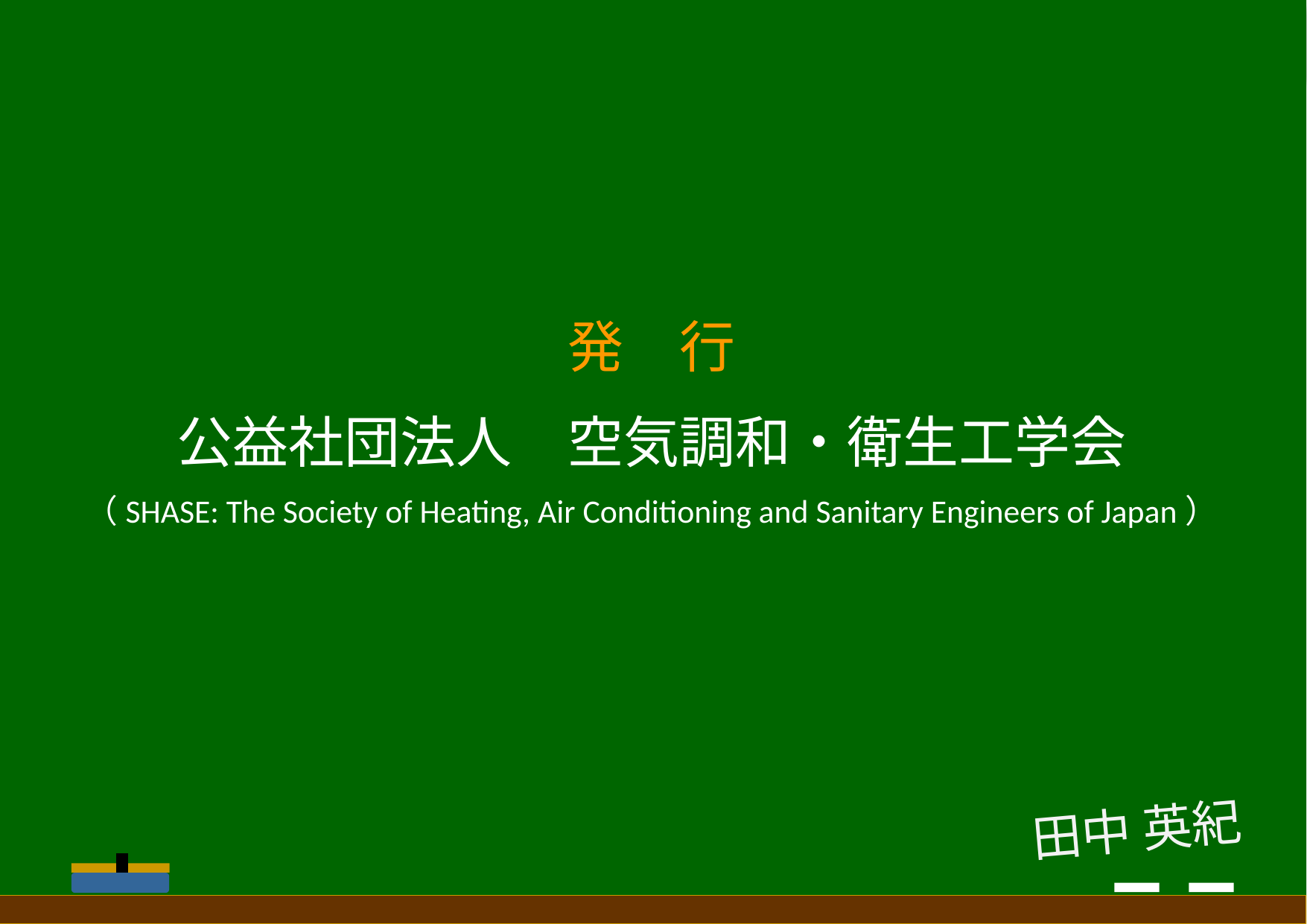

発　行
公益社団法人　空気調和・衛生工学会
（SHASE: The Society of Heating, Air Conditioning and Sanitary Engineers of Japan）
田中 英紀